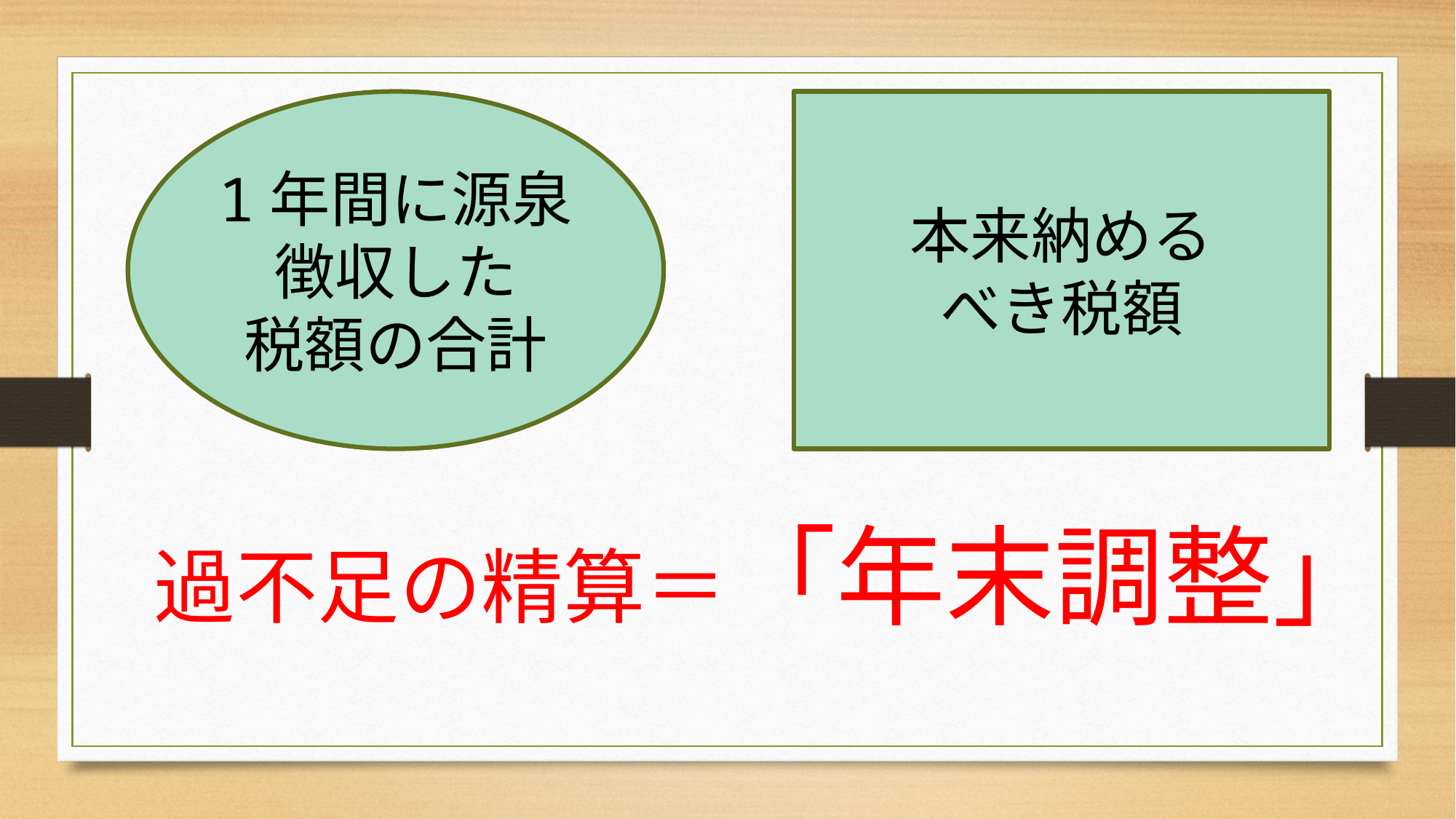

1年間に源泉徴収した
税額の合計
本来納める
べき税額
過不足の精算＝「年末調整」